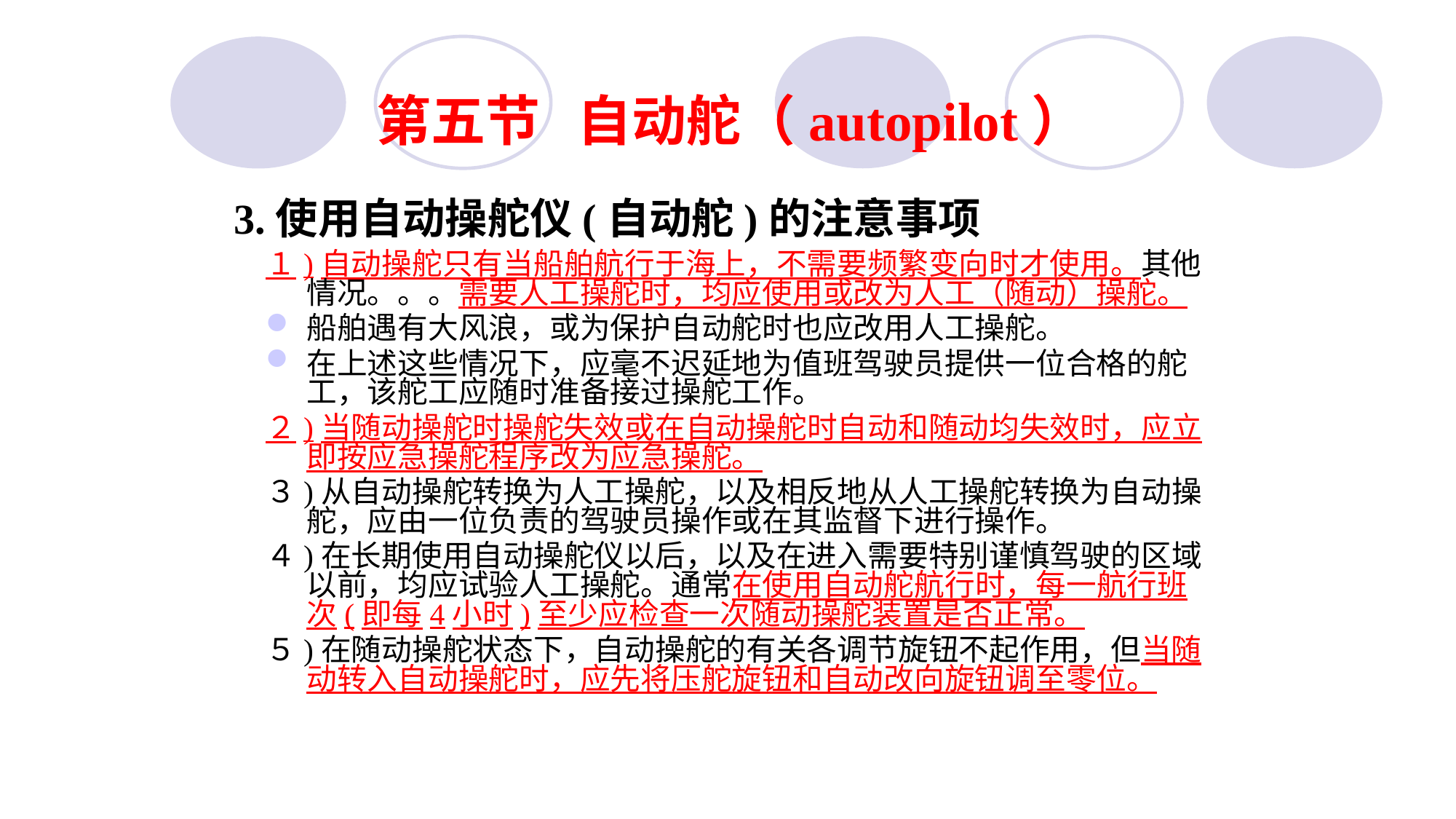

# 第五节   自动舵（autopilot）
3.使用自动操舵仪(自动舵)的注意事项
１)自动操舵只有当船舶航行于海上，不需要频繁变向时才使用。其他情况。。。需要人工操舵时，均应使用或改为人工（随动）操舵。
船舶遇有大风浪，或为保护自动舵时也应改用人工操舵。
在上述这些情况下，应毫不迟延地为值班驾驶员提供一位合格的舵工，该舵工应随时准备接过操舵工作。
２)当随动操舵时操舵失效或在自动操舵时自动和随动均失效时，应立即按应急操舵程序改为应急操舵。
３)从自动操舵转换为人工操舵，以及相反地从人工操舵转换为自动操舵，应由一位负责的驾驶员操作或在其监督下进行操作。
４)在长期使用自动操舵仪以后，以及在进入需要特别谨慎驾驶的区域以前，均应试验人工操舵。通常在使用自动舵航行时，每一航行班次(即每4小时)至少应检查一次随动操舵装置是否正常。
５)在随动操舵状态下，自动操舵的有关各调节旋钮不起作用，但当随动转入自动操舵时，应先将压舵旋钮和自动改向旋钮调至零位。